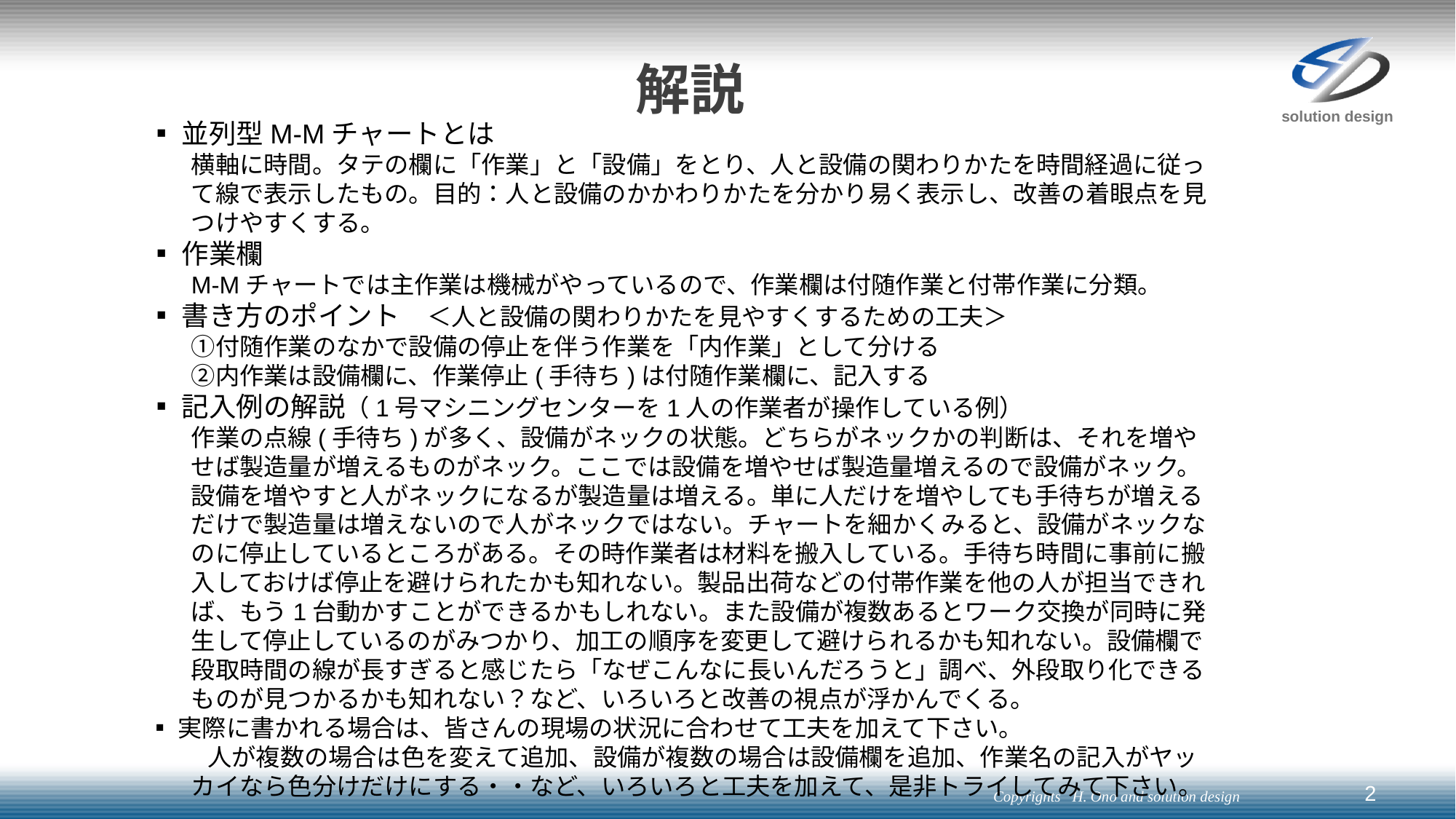

# 解説
▪並列型M-Mチャートとは
横軸に時間。タテの欄に「作業」と「設備」をとり、人と設備の関わりかたを時間経過に従って線で表示したもの。目的：人と設備のかかわりかたを分かり易く表示し、改善の着眼点を見つけやすくする。
▪作業欄
M-Mチャートでは主作業は機械がやっているので、作業欄は付随作業と付帯作業に分類。
▪書き方のポイント　＜人と設備の関わりかたを見やすくするための工夫＞
➀付随作業のなかで設備の停止を伴う作業を「内作業」として分ける
➁内作業は設備欄に、作業停止(手待ち)は付随作業欄に、記入する
▪記入例の解説（1号マシニングセンターを1人の作業者が操作している例）
作業の点線(手待ち)が多く、設備がネックの状態。どちらがネックかの判断は、それを増やせば製造量が増えるものがネック。ここでは設備を増やせば製造量増えるので設備がネック。設備を増やすと人がネックになるが製造量は増える。単に人だけを増やしても手待ちが増えるだけで製造量は増えないので人がネックではない。チャートを細かくみると、設備がネックなのに停止しているところがある。その時作業者は材料を搬入している。手待ち時間に事前に搬入しておけば停止を避けられたかも知れない。製品出荷などの付帯作業を他の人が担当できれば、もう1台動かすことができるかもしれない。また設備が複数あるとワーク交換が同時に発生して停止しているのがみつかり、加工の順序を変更して避けられるかも知れない。設備欄で段取時間の線が長すぎると感じたら「なぜこんなに長いんだろうと」調べ、外段取り化できるものが見つかるかも知れない？など、いろいろと改善の視点が浮かんでくる。
▪実際に書かれる場合は、皆さんの現場の状況に合わせて工夫を加えて下さい。
 　　人が複数の場合は色を変えて追加、設備が複数の場合は設備欄を追加、作業名の記入がヤッカイなら色分けだけにする・・など、いろいろと工夫を加えて、是非トライしてみて下さい。
2